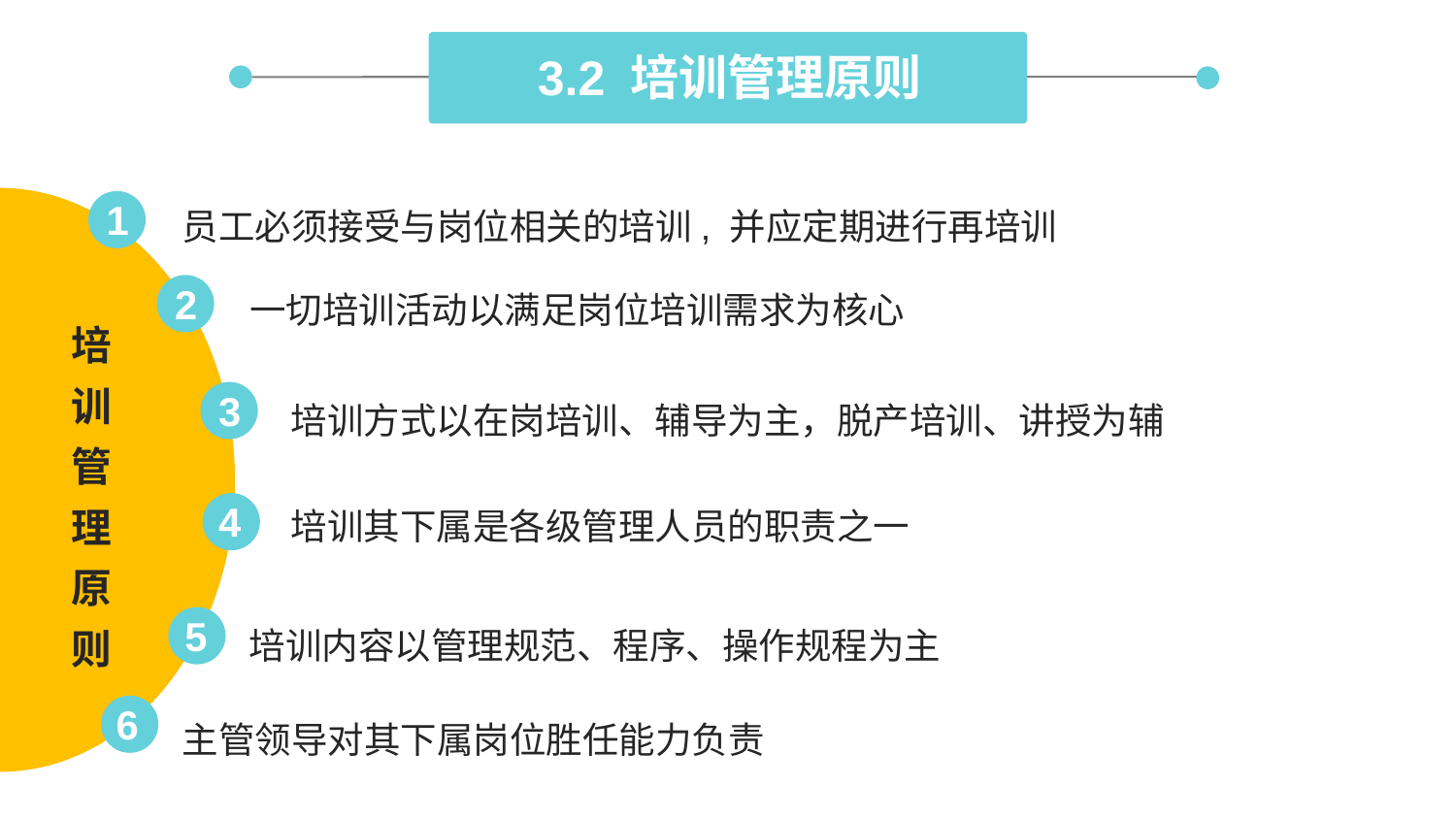

3.2 培训管理原则

员工必须接受与岗位相关的培训, 并应定期进行再培训
1

一切培训活动以满足岗位培训需求为核心
2

培
训
管
理
原
则
培训方式以在岗培训、辅导为主，脱产培训、讲授为辅
3

培训其下属是各级管理人员的职责之一
4

5
培训内容以管理规范、程序、操作规程为主

6

主管领导对其下属岗位胜任能力负责